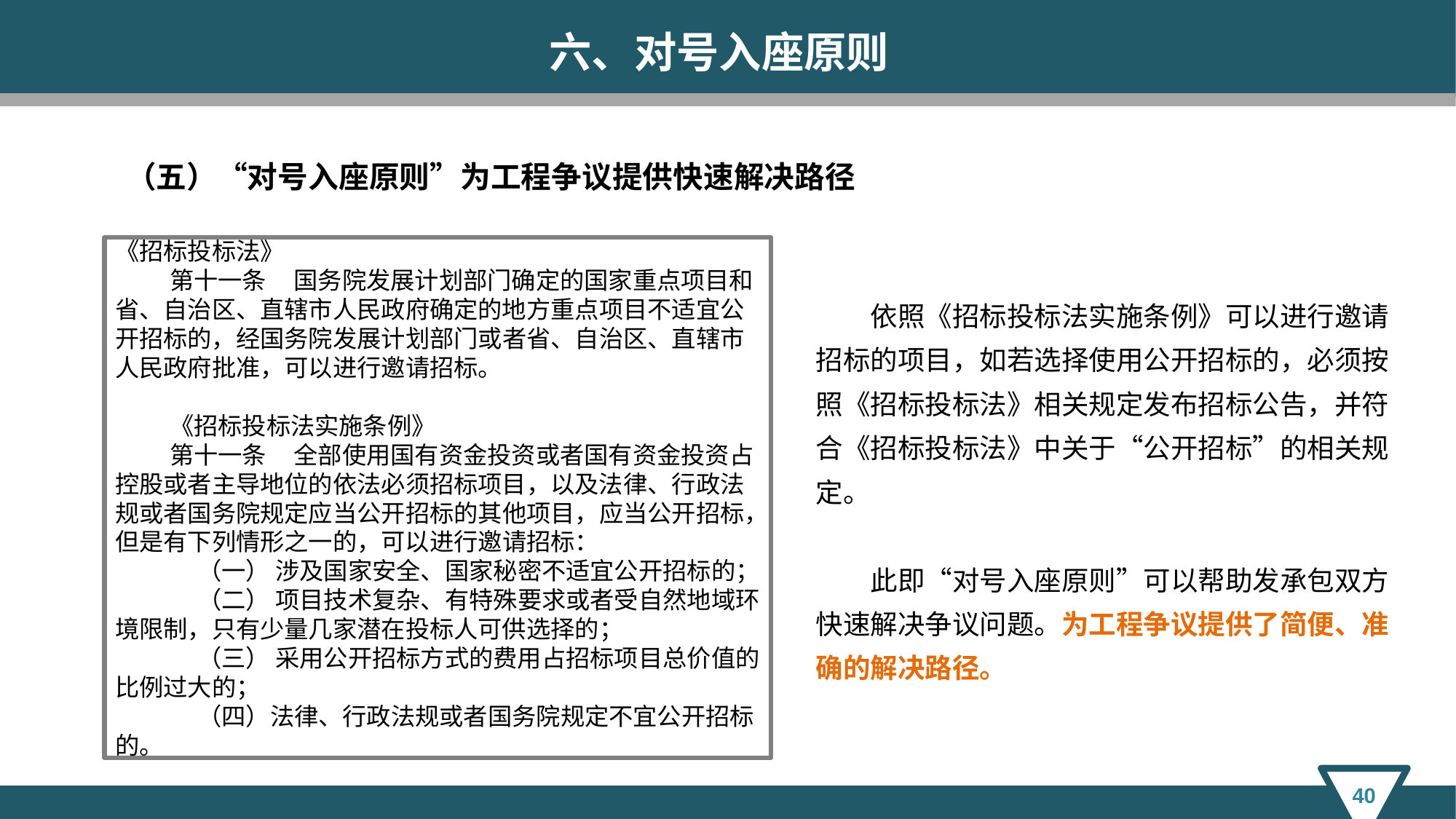

六、对号入座原则
（五）“对号入座原则”为工程争议提供快速解决路径
《招标投标法》
第十一条     国务院发展计划部门确定的国家重点项目和省、自治区、直辖市人民政府确定的地方重点项目不适宜公开招标的，经国务院发展计划部门或者省、自治区、直辖市人民政府批准，可以进行邀请招标。

《招标投标法实施条例》
第十一条     全部使用国有资金投资或者国有资金投资占控股或者主导地位的依法必须招标项目，以及法律、行政法规或者国务院规定应当公开招标的其他项目，应当公开招标，但是有下列情形之一的，可以进行邀请招标：
    （一） 涉及国家安全、国家秘密不适宜公开招标的；
    （二） 项目技术复杂、有特殊要求或者受自然地域环境限制，只有少量几家潜在投标人可供选择的；
    （三） 采用公开招标方式的费用占招标项目总价值的比例过大的；
    （四）法律、行政法规或者国务院规定不宜公开招标的。
依照《招标投标法实施条例》可以进行邀请招标的项目，如若选择使用公开招标的，必须按照《招标投标法》相关规定发布招标公告，并符合《招标投标法》中关于“公开招标”的相关规定。

此即“对号入座原则”可以帮助发承包双方快速解决争议问题。为工程争议提供了简便、准确的解决路径。